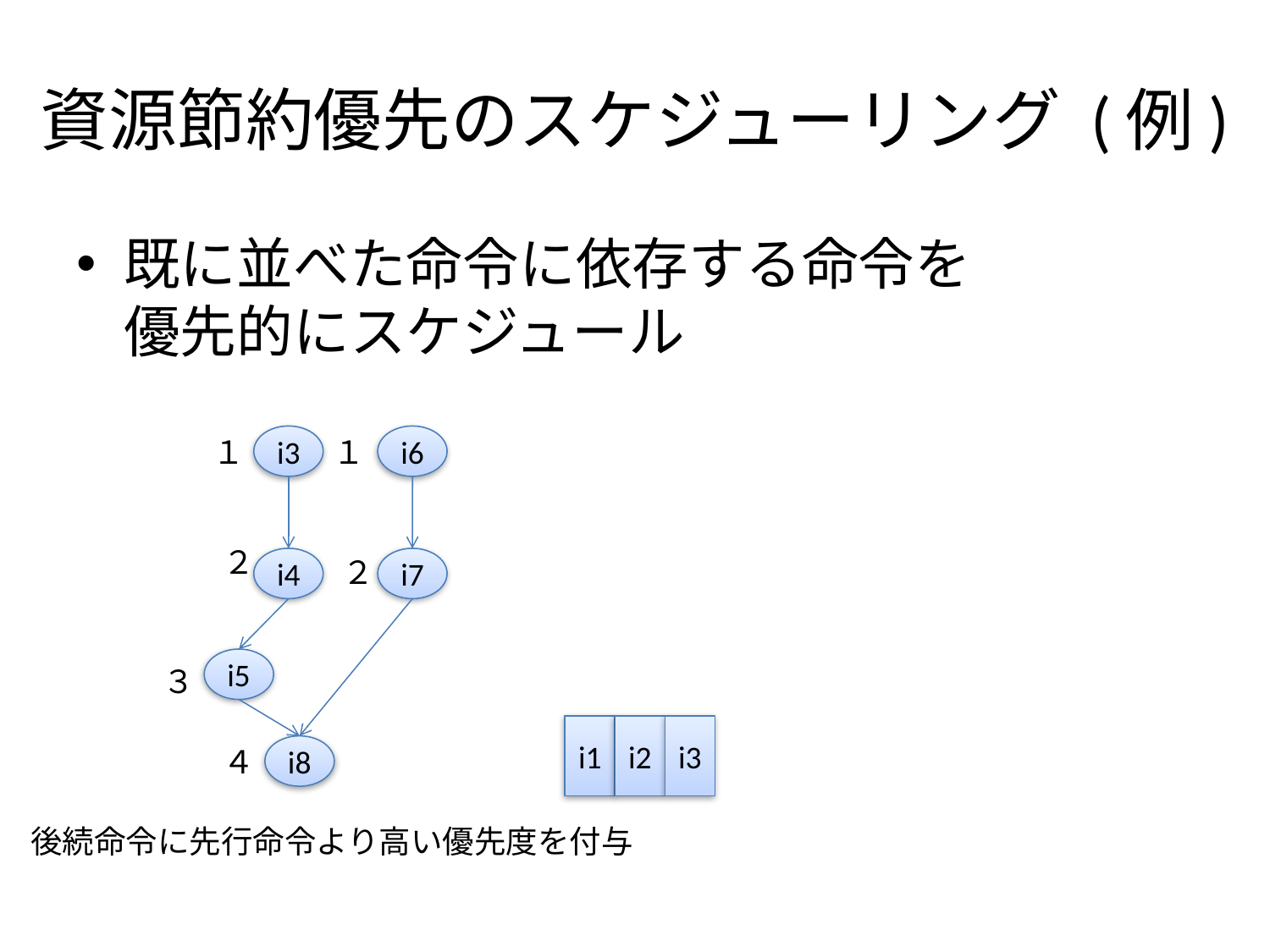

# 資源節約優先のスケジューリング (例)
既に並べた命令に依存する命令を
優先的にスケジュール
１
i3
１
i6
２
２
i4
i7
i5
３
i1
i2
i3
４
i8
後続命令に先行命令より高い優先度を付与